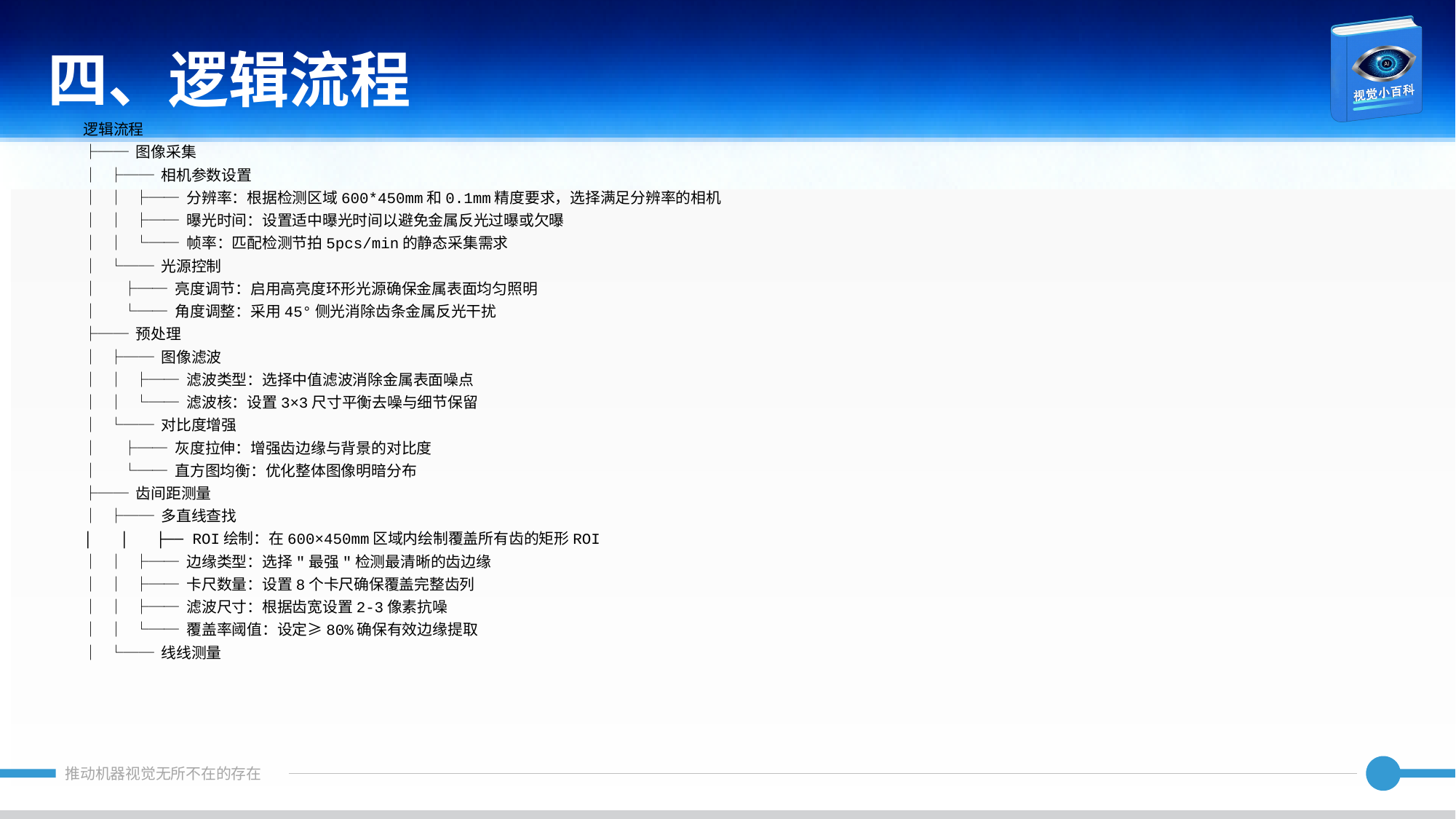

四、逻辑流程

逻辑流程
├── 图像采集
│   ├── 相机参数设置
│   │   ├── 分辨率：根据检测区域600*450mm和0.1mm精度要求，选择满足分辨率的相机
│   │   ├── 曝光时间：设置适中曝光时间以避免金属反光过曝或欠曝
│   │   └── 帧率：匹配检测节拍5pcs/min的静态采集需求
│   └── 光源控制
│       ├── 亮度调节：启用高亮度环形光源确保金属表面均匀照明
│       └── 角度调整：采用45°侧光消除齿条金属反光干扰
├── 预处理
│   ├── 图像滤波
│   │   ├── 滤波类型：选择中值滤波消除金属表面噪点
│   │   └── 滤波核：设置3×3尺寸平衡去噪与细节保留
│   └── 对比度增强
│       ├── 灰度拉伸：增强齿边缘与背景的对比度
│       └── 直方图均衡：优化整体图像明暗分布
├── 齿间距测量
│   ├── 多直线查找
│   │   ├── ROI绘制：在600×450mm区域内绘制覆盖所有齿的矩形ROI
│   │   ├── 边缘类型：选择"最强"检测最清晰的齿边缘
│   │   ├── 卡尺数量：设置8个卡尺确保覆盖完整齿列
│   │   ├── 滤波尺寸：根据齿宽设置2-3像素抗噪
│   │   └── 覆盖率阈值：设定≥80%确保有效边缘提取
│   └── 线线测量
8